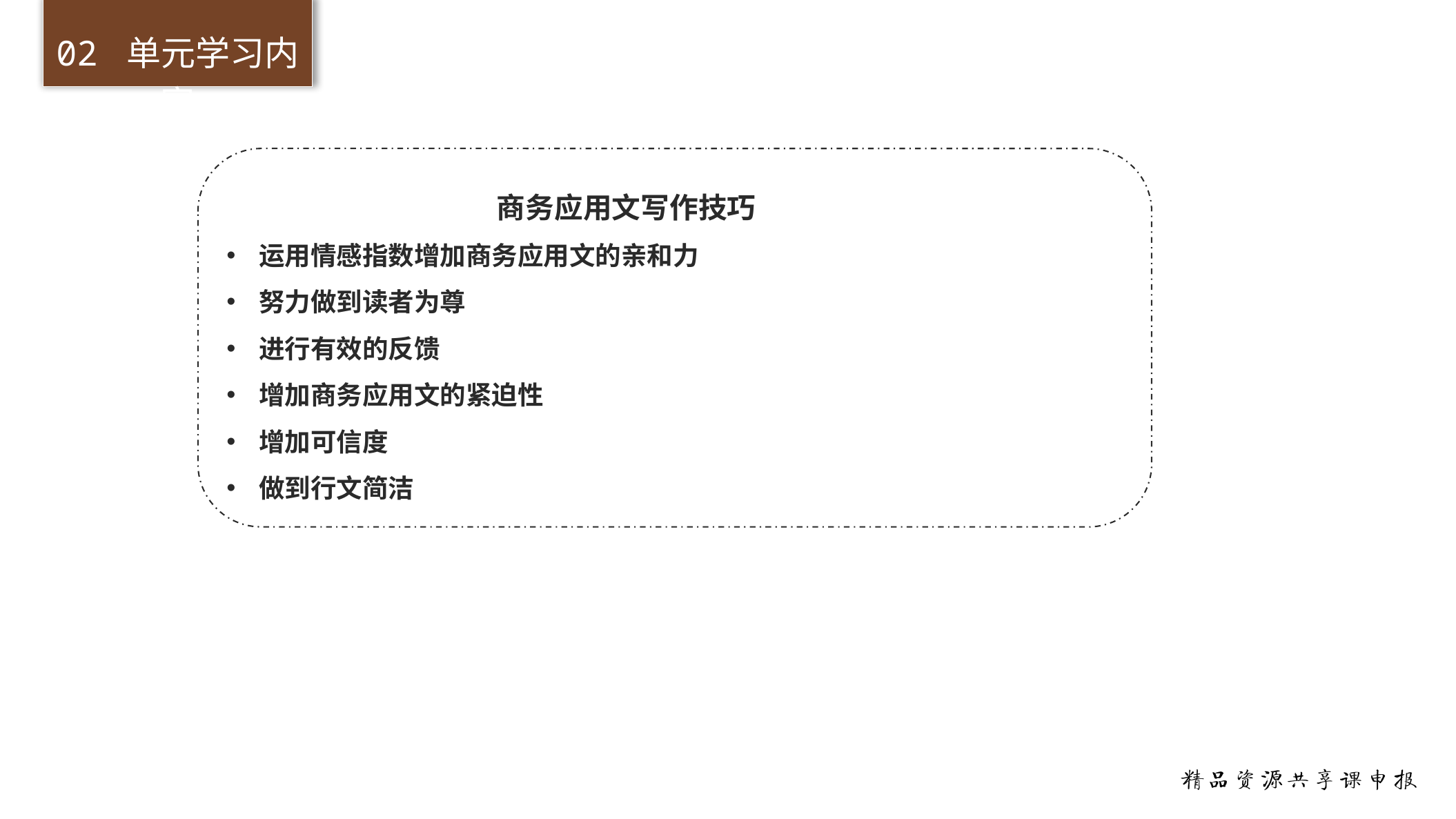

02 单元学习内容
请替换文字内容
                                             商务应用文写作技巧
运用情感指数增加商务应用文的亲和力
努力做到读者为尊
进行有效的反馈
增加商务应用文的紧迫性
增加可信度
做到行文简洁
特点